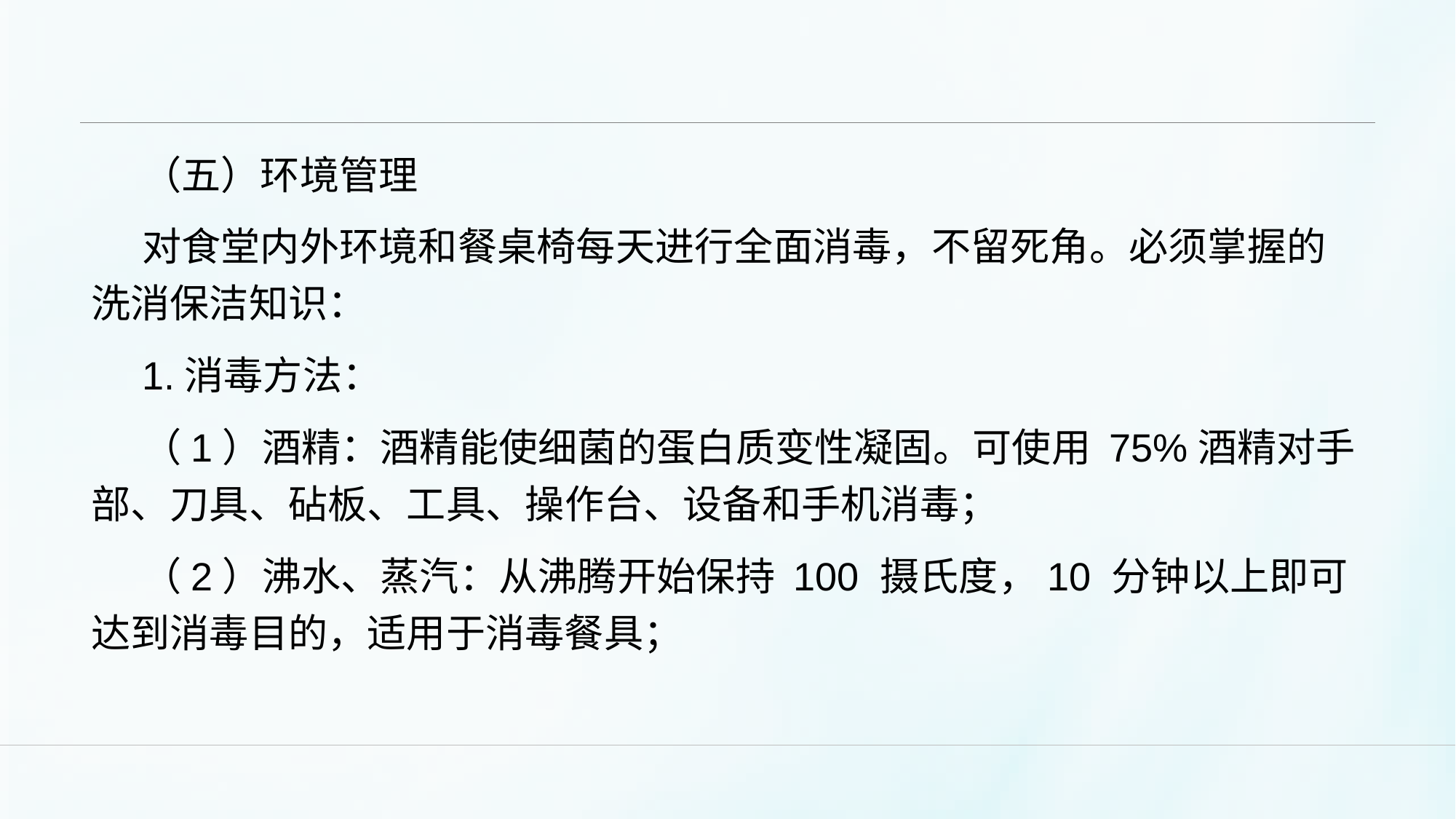

#
（五）环境管理
对食堂内外环境和餐桌椅每天进行全面消毒，不留死角。必须掌握的洗消保洁知识：
1.消毒方法：
（1）酒精：酒精能使细菌的蛋白质变性凝固。可使用 75%酒精对手部、刀具、砧板、工具、操作台、设备和手机消毒；
（2）沸水、蒸汽：从沸腾开始保持 100 摄氏度，10 分钟以上即可达到消毒目的，适用于消毒餐具；